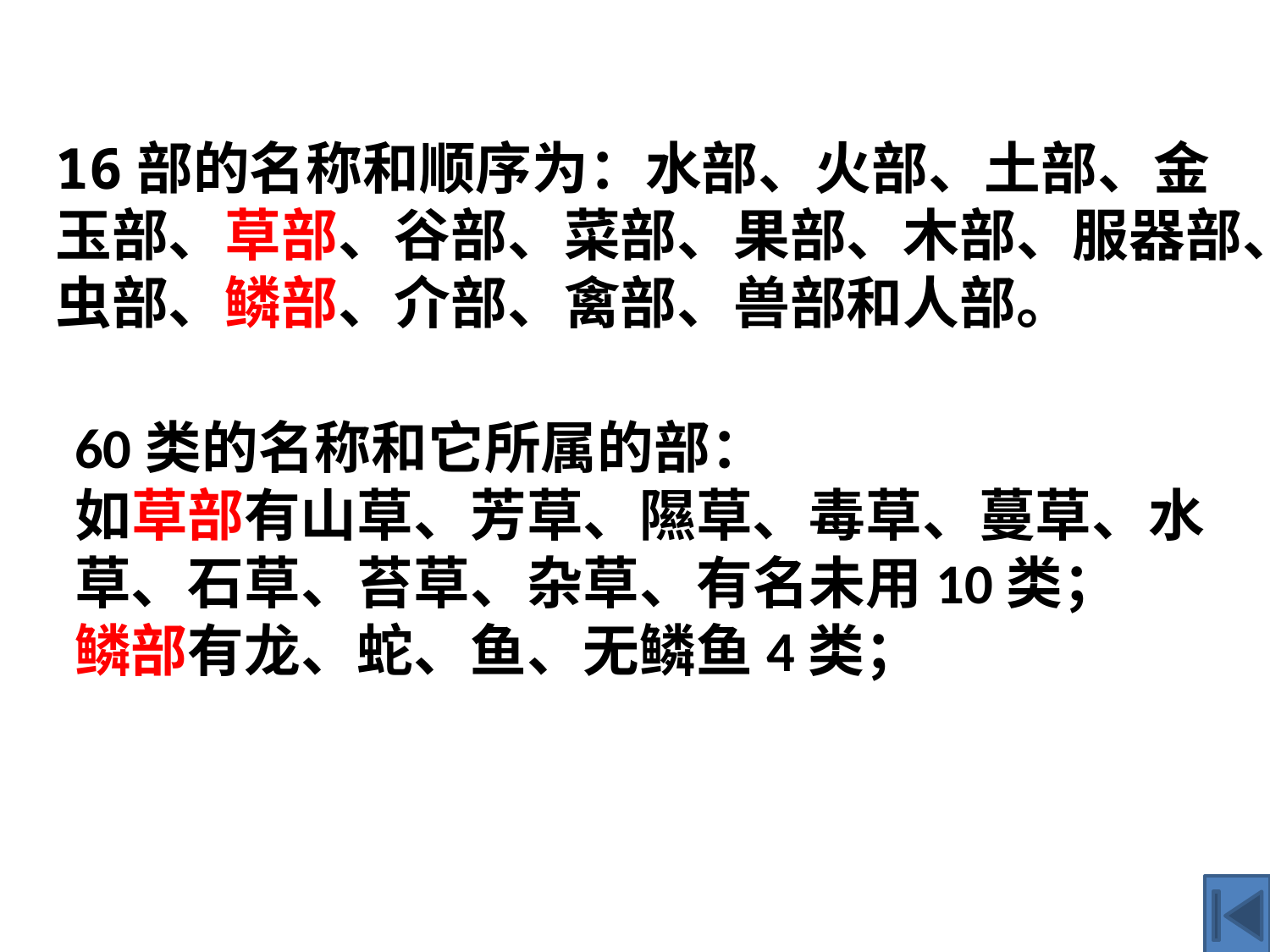

16部的名称和顺序为：水部、火部、土部、金
玉部、草部、谷部、菜部、果部、木部、服器部、
虫部、鳞部、介部、禽部、兽部和人部。
60类的名称和它所属的部：
如草部有山草、芳草、隰草、毒草、蔓草、水
草、石草、苔草、杂草、有名未用10类；
鳞部有龙、蛇、鱼、无鳞鱼4类；